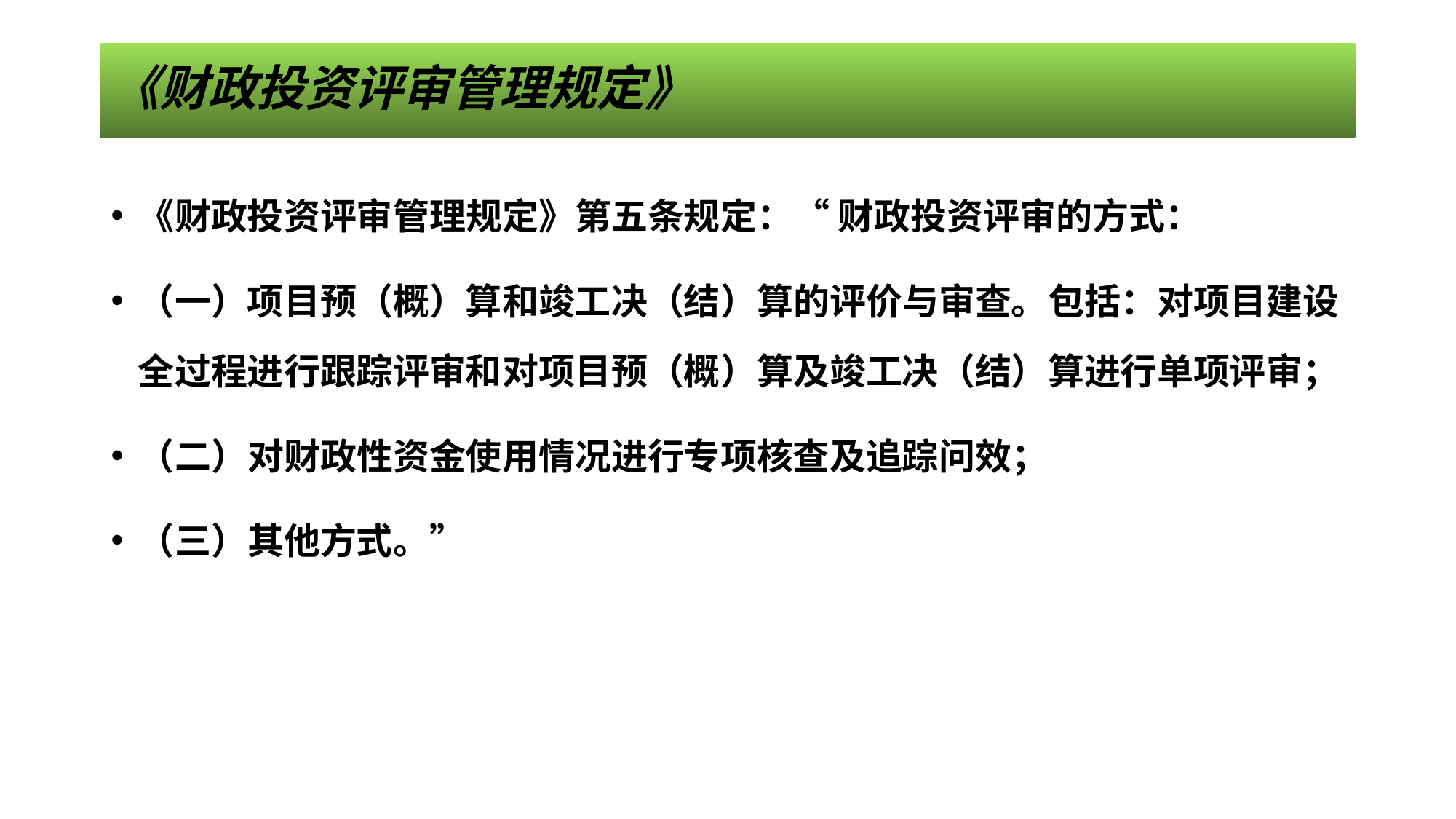

# 《财政投资评审管理规定》
《财政投资评审管理规定》第五条规定：“ 财政投资评审的方式：
（一）项目预（概）算和竣工决（结）算的评价与审查。包括：对项目建设全过程进行跟踪评审和对项目预（概）算及竣工决（结）算进行单项评审；
（二）对财政性资金使用情况进行专项核查及追踪问效；
（三）其他方式。”